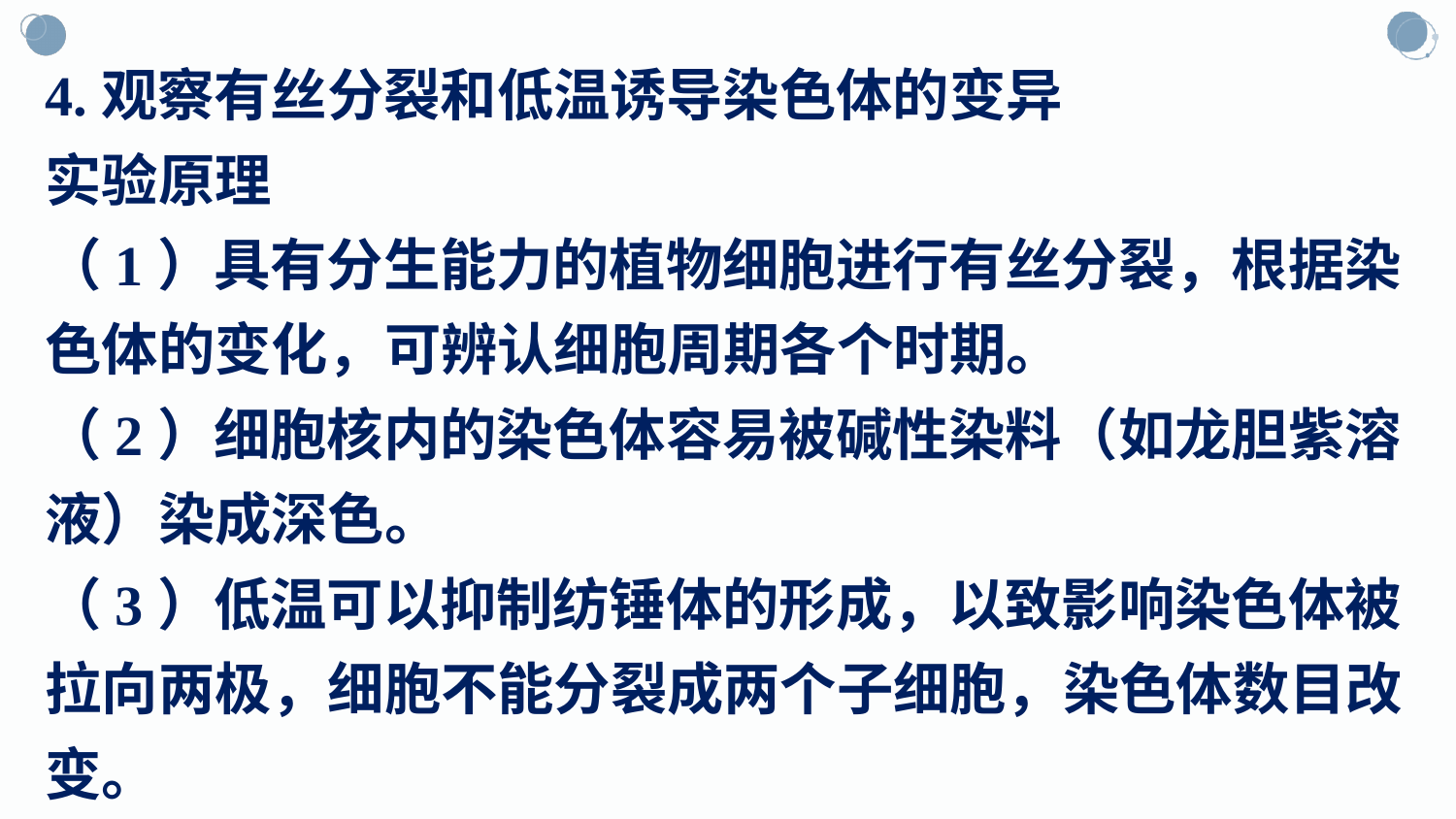

4.观察有丝分裂和低温诱导染色体的变异
实验原理
（1）具有分生能力的植物细胞进行有丝分裂，根据染色体的变化，可辨认细胞周期各个时期。
（2）细胞核内的染色体容易被碱性染料（如龙胆紫溶液）染成深色。
（3）低温可以抑制纺锤体的形成，以致影响染色体被拉向两极，细胞不能分裂成两个子细胞，染色体数目改变。